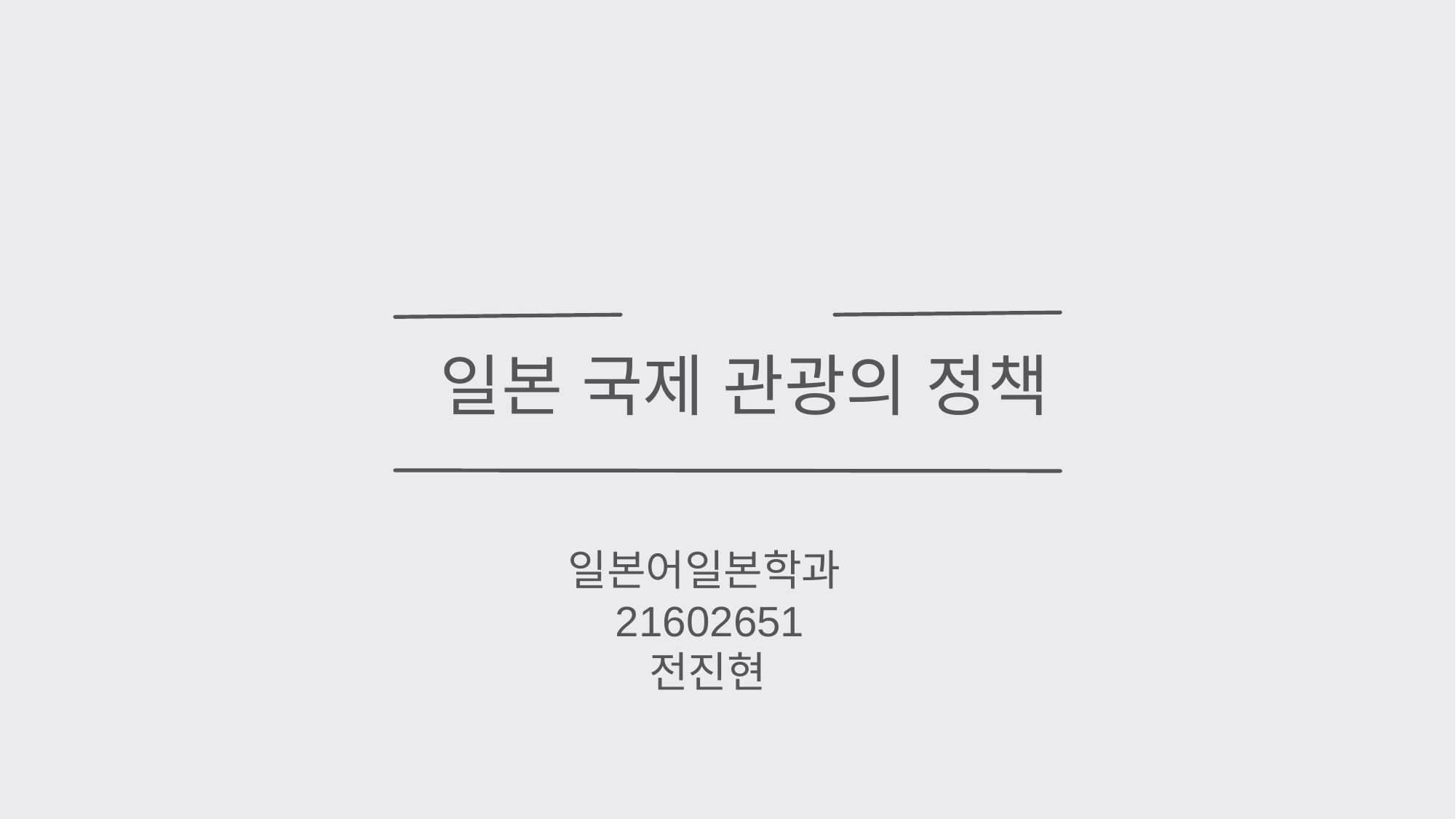

일본 국제 관광의 정책

일본어일본학과
    21602651
      전진현